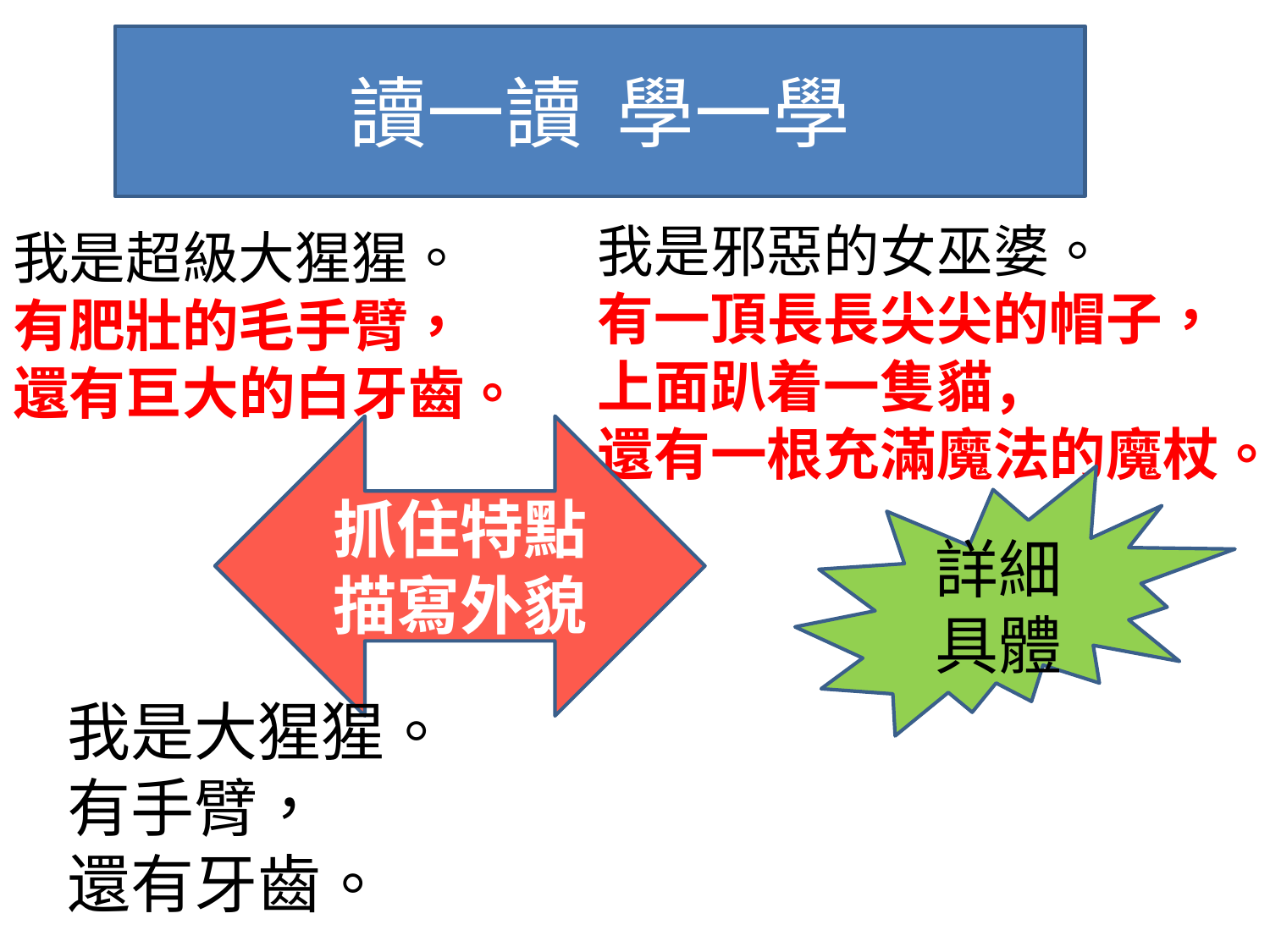

讀一讀  學一學

我是邪惡的女巫婆。
有一頂長長尖尖的帽子，
上面趴着一隻貓，
還有一根充滿魔法的魔杖。
我是超級大猩猩。
有肥壯的毛手臂，
還有巨大的白牙齒。
抓住特點
描寫外貌
詳細
具體
我是大猩猩。
有手臂，
還有牙齒。